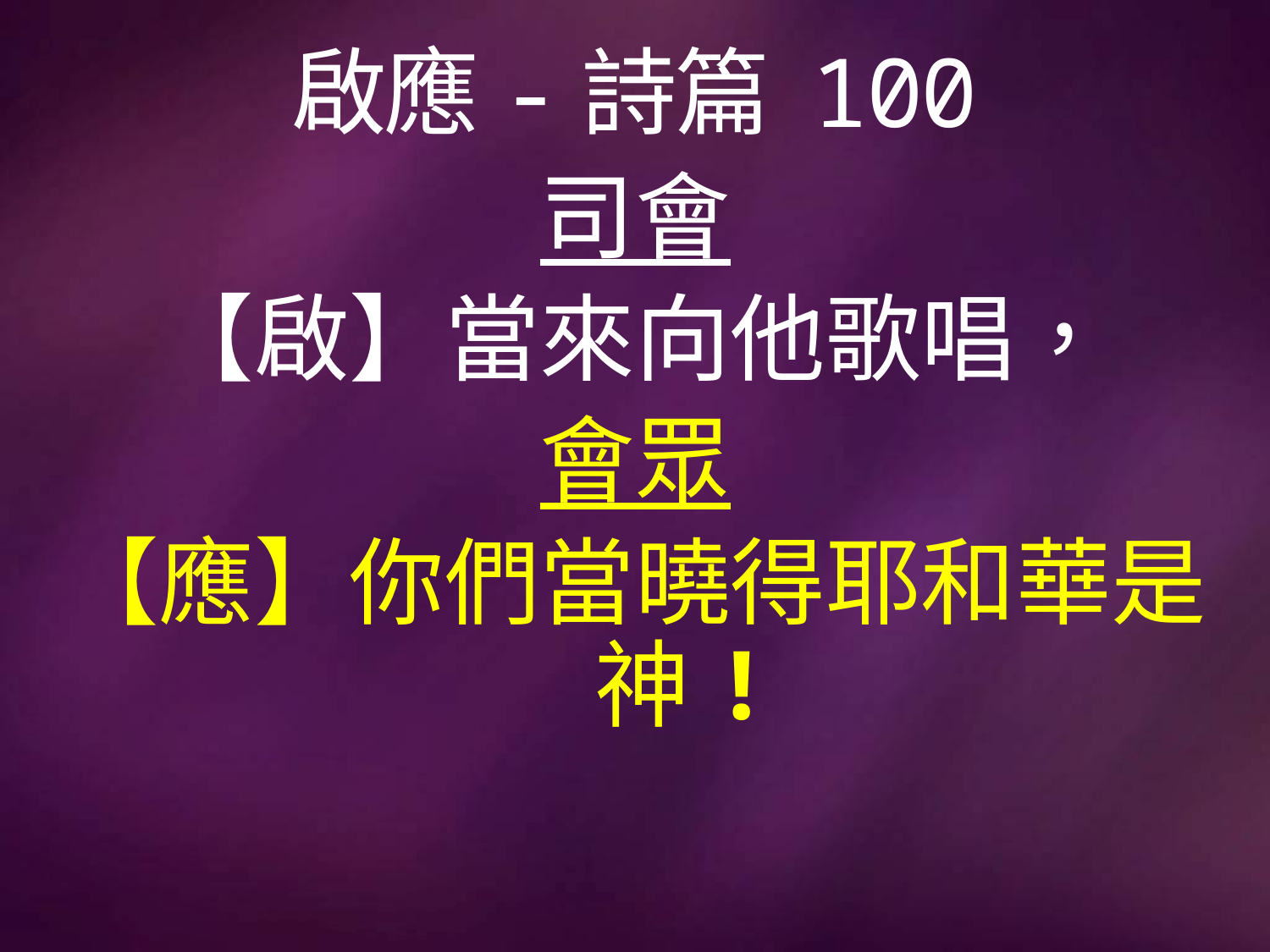

# 啟應-詩篇 100
司會
【啟】當來向他歌唱，
會眾
【應】你們當曉得耶和華是　神!